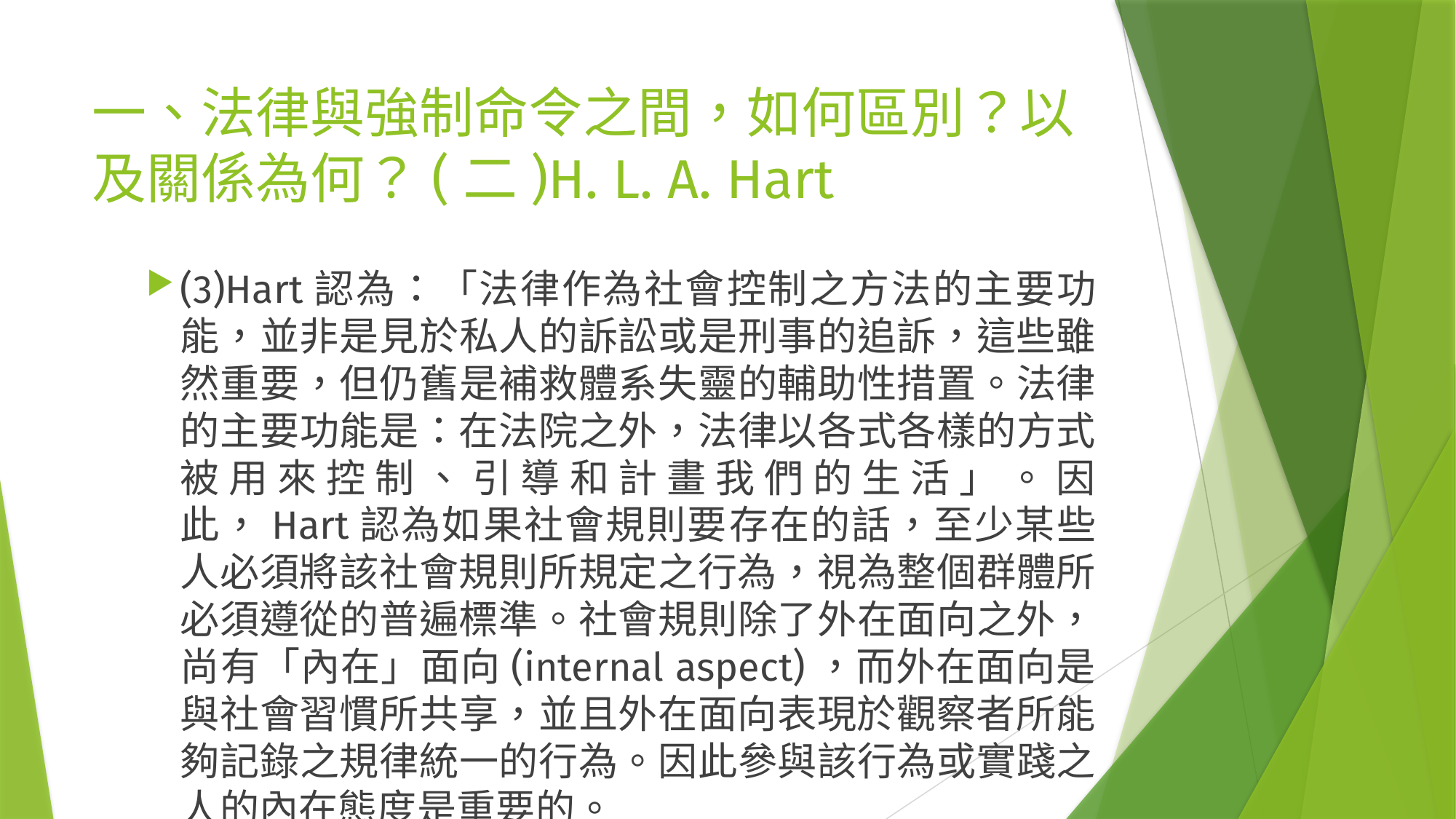

# 一、法律與強制命令之間，如何區別？以及關係為何？(二)H. L. A. Hart
(3)Hart認為：「法律作為社會控制之方法的主要功能，並非是見於私人的訴訟或是刑事的追訴，這些雖然重要，但仍舊是補救體系失靈的輔助性措置。法律的主要功能是：在法院之外，法律以各式各樣的方式被用來控制、引導和計畫我們的生活」。因此，Hart認為如果社會規則要存在的話，至少某些人必須將該社會規則所規定之行為，視為整個群體所必須遵從的普遍標準。社會規則除了外在面向之外，尚有「內在」面向(internal aspect)，而外在面向是與社會習慣所共享，並且外在面向表現於觀察者所能夠記錄之規律統一的行為。因此參與該行為或實踐之人的內在態度是重要的。